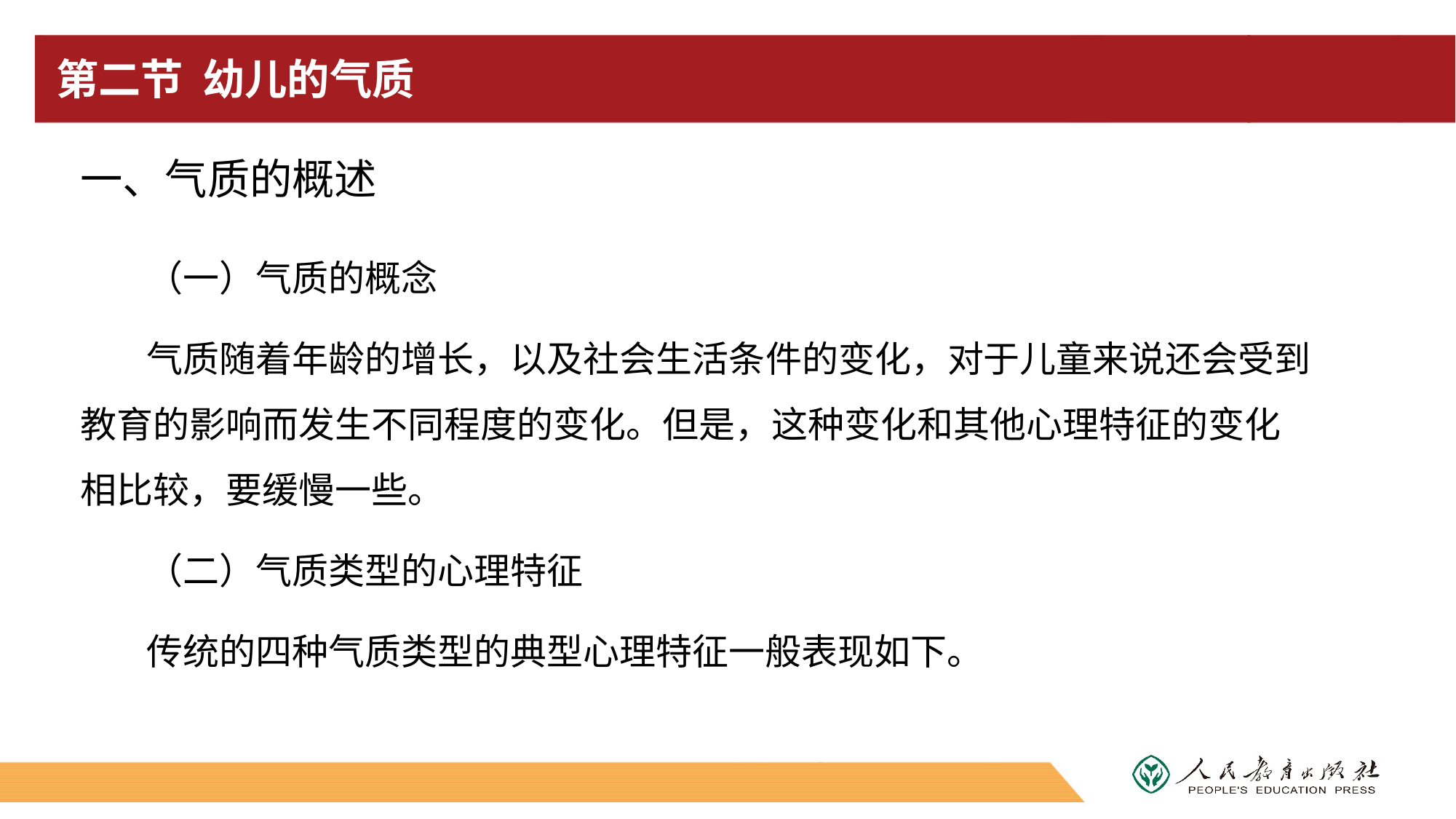

# 第二节  幼儿的气质
一、气质的概述
（一）气质的概念
气质随着年龄的增长，以及社会生活条件的变化，对于儿童来说还会受到教育的影响而发生不同程度的变化。但是，这种变化和其他心理特征的变化相比较，要缓慢一些。
（二）气质类型的心理特征
传统的四种气质类型的典型心理特征一般表现如下。